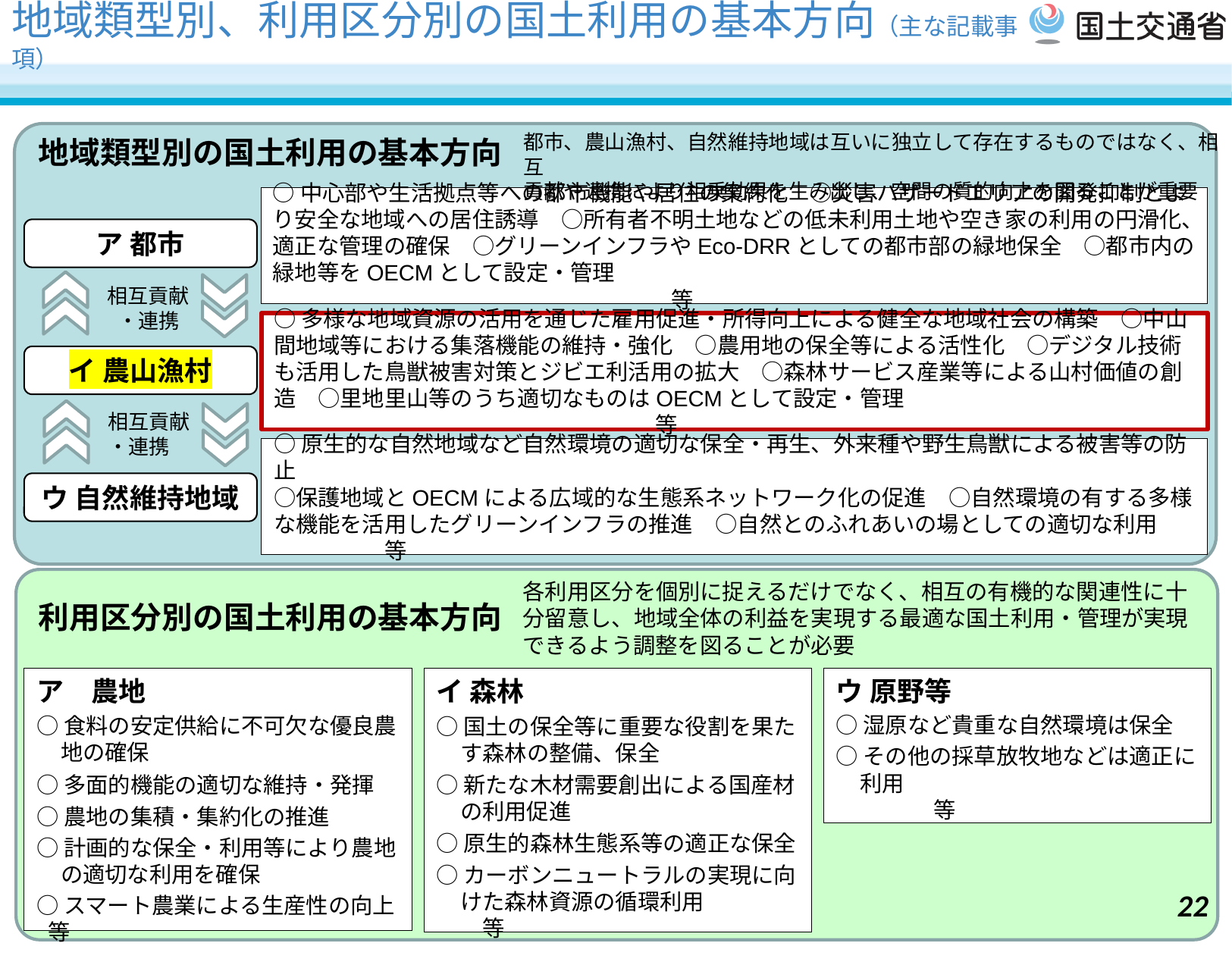

# 地域類型別、利用区分別の国土利用の基本方向（主な記載事項）
イ 農山漁村
都市、農山漁村、自然維持地域は互いに独立して存在するものではなく、相互
貢献や連携により相乗効果を生み出し、空間の質的向上を図ることが重要
地域類型別の国土利用の基本方向
○中心部や生活拠点等への都市機能や居住の集約化　○災害ハザードエリアの開発抑制とより安全な地域への居住誘導　○所有者不明土地などの低未利用土地や空き家の利用の円滑化、適正な管理の確保　○グリーンインフラやEco-DRRとしての都市部の緑地保全　○都市内の緑地等をOECMとして設定・管理　　　　　　　　　　　　　　　　　　　　　　　　　　　　　　　　　　　　　　　　　　　　等
ア 都市

相互貢献
・連携
○多様な地域資源の活用を通じた雇用促進・所得向上による健全な地域社会の構築　○中山間地域等における集落機能の維持・強化　○農用地の保全等による活性化　○デジタル技術も活用した鳥獣被害対策とジビエ利活用の拡大　○森林サービス産業等による山村価値の創造　○里地里山等のうち適切なものはOECMとして設定・管理　 　　　　　　　　　　　　　　　　　　　　　　　　　　 　　等
イ 農山漁村
相互貢献
・連携
○原生的な自然地域など自然環境の適切な保全・再生、外来種や野生鳥獣による被害等の防止
○保護地域とOECMによる広域的な生態系ネットワーク化の促進　○自然環境の有する多様な機能を活用したグリーンインフラの推進　○自然とのふれあいの場としての適切な利用　　　　　　等
ウ 自然維持地域

各利用区分を個別に捉えるだけでなく、相互の有機的な関連性に十分留意し、地域全体の利益を実現する最適な国土利用・管理が実現できるよう調整を図ることが必要
利用区分別の国土利用の基本方向
ウ 原野等
○湿原など貴重な自然環境は保全
○その他の採草放牧地などは適正に利用　　　　　　　　　　　　　　      　等
ア　農地
○食料の安定供給に不可欠な優良農地の確保
○多面的機能の適切な維持・発揮
○農地の集積・集約化の推進
○計画的な保全・利用等により農地の適切な利用を確保
○スマート農業による生産性の向上等
イ 森林
○国土の保全等に重要な役割を果たす森林の整備、保全
○新たな木材需要創出による国産材の利用促進
○原生的森林生態系等の適正な保全
○カーボンニュートラルの実現に向けた森林資源の循環利用　　      　等

22